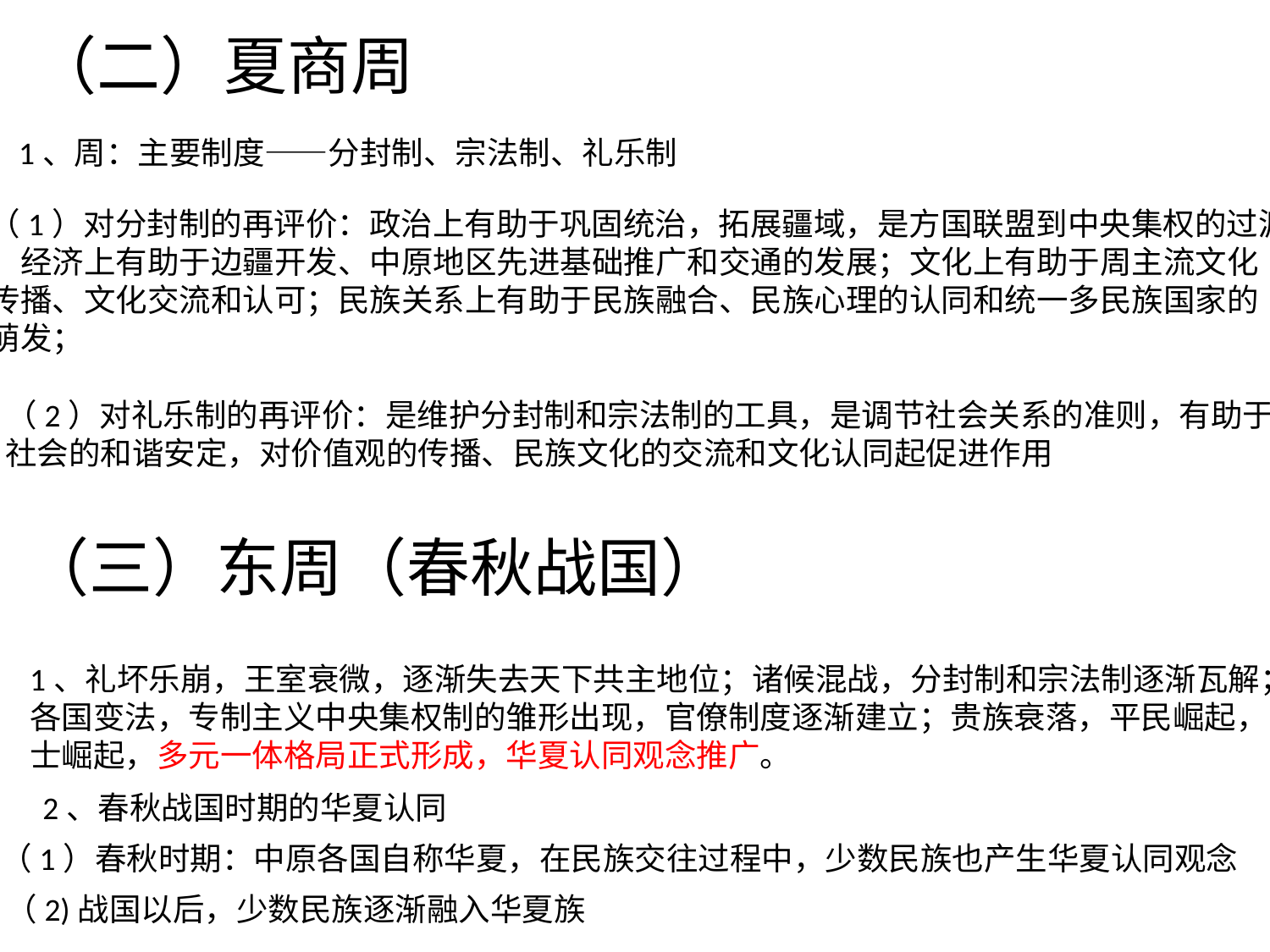

（二）夏商周
1、周：主要制度——分封制、宗法制、礼乐制
（1）对分封制的再评价：政治上有助于巩固统治，拓展疆域，是方国联盟到中央集权的过渡
；经济上有助于边疆开发、中原地区先进基础推广和交通的发展；文化上有助于周主流文化
传播、文化交流和认可；民族关系上有助于民族融合、民族心理的认同和统一多民族国家的
萌发；
（2）对礼乐制的再评价：是维护分封制和宗法制的工具，是调节社会关系的准则，有助于
社会的和谐安定，对价值观的传播、民族文化的交流和文化认同起促进作用
（三）东周（春秋战国）
1、礼坏乐崩，王室衰微，逐渐失去天下共主地位；诸候混战，分封制和宗法制逐渐瓦解；
各国变法，专制主义中央集权制的雏形出现，官僚制度逐渐建立；贵族衰落，平民崛起，
士崛起，多元一体格局正式形成，华夏认同观念推广。
2、春秋战国时期的华夏认同
（1）春秋时期：中原各国自称华夏，在民族交往过程中，少数民族也产生华夏认同观念
（2)战国以后，少数民族逐渐融入华夏族